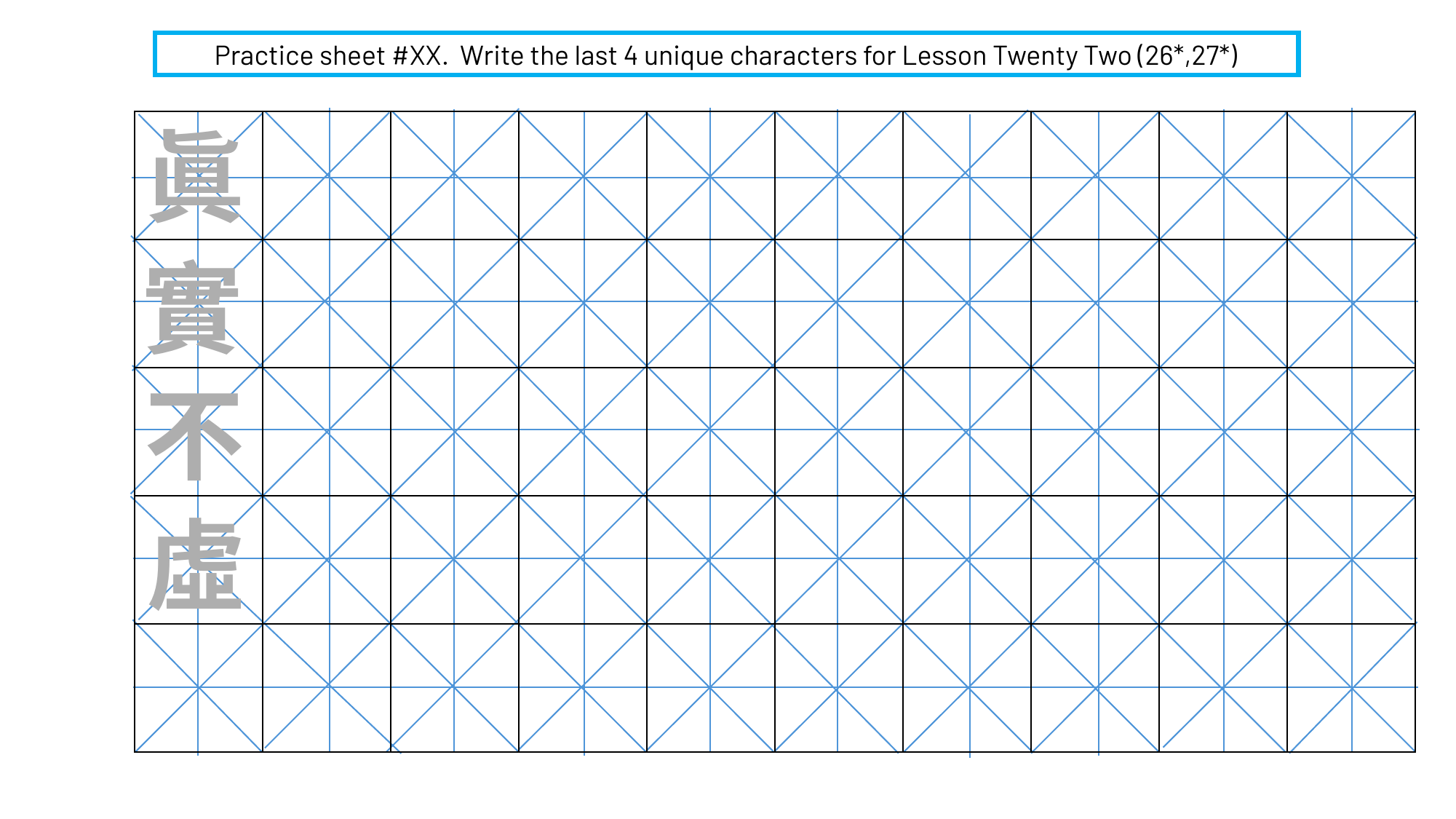

Practice sheet #XX.  Write the last 4 unique characters for Lesson Twenty Two (26*,27*)

眞
|  |  |  |  |  |  |  |  |  |  |
| --- | --- | --- | --- | --- | --- | --- | --- | --- | --- |
|  |  |  |  |  |  |  |  |  |  |
|  |  |  |  |  |  |  |  |  |  |
|  |  |  |  |  |  |  |  |  |  |
|  |  |  |  |  |  |  |  |  |  |

實
不
虛